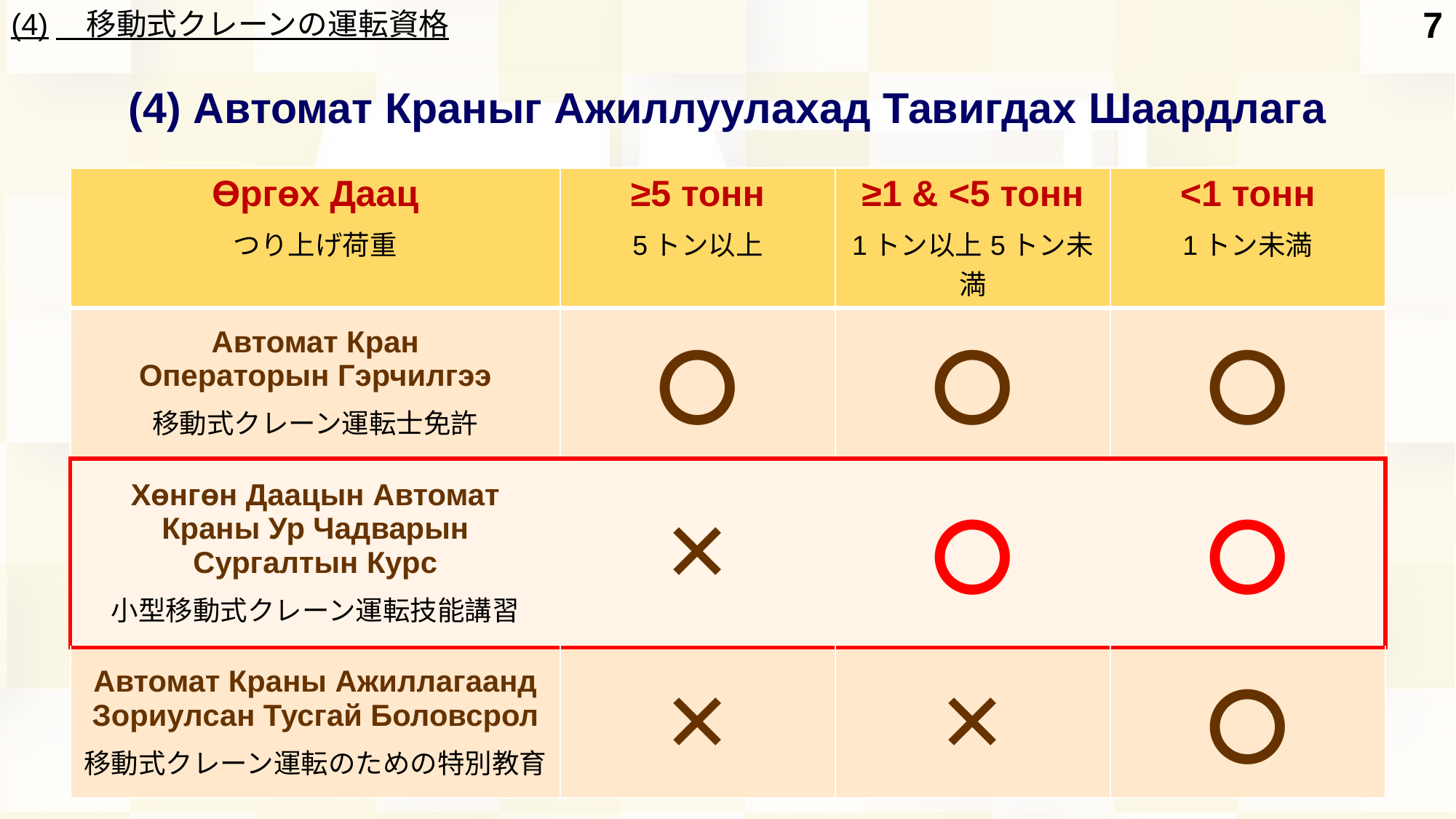

7
(4)　移動式クレーンの運転資格
(4) Автомат Краныг Ажиллуулахад Тавигдах Шаардлага
| Өргөх Даац つり上げ荷重 | ≥5 тонн 5トン以上 | ≥1 & <5 тонн 1トン以上5トン未満 | <1 тонн 1トン未満 |
| --- | --- | --- | --- |
| Автомат Кран Операторын Гэрчилгээ 移動式クレーン運転士免許 | 〇 | 〇 | 〇 |
| Хөнгөн Даацын Автомат Краны Ур Чадварын Сургалтын Курс 小型移動式クレーン運転技能講習 | ✕ | 〇 | 〇 |
| Автомат Краны Ажиллагаанд Зориулсан Тусгай Боловсрол 移動式クレーン運転のための特別教育 | ✕ | ✕ | 〇 |